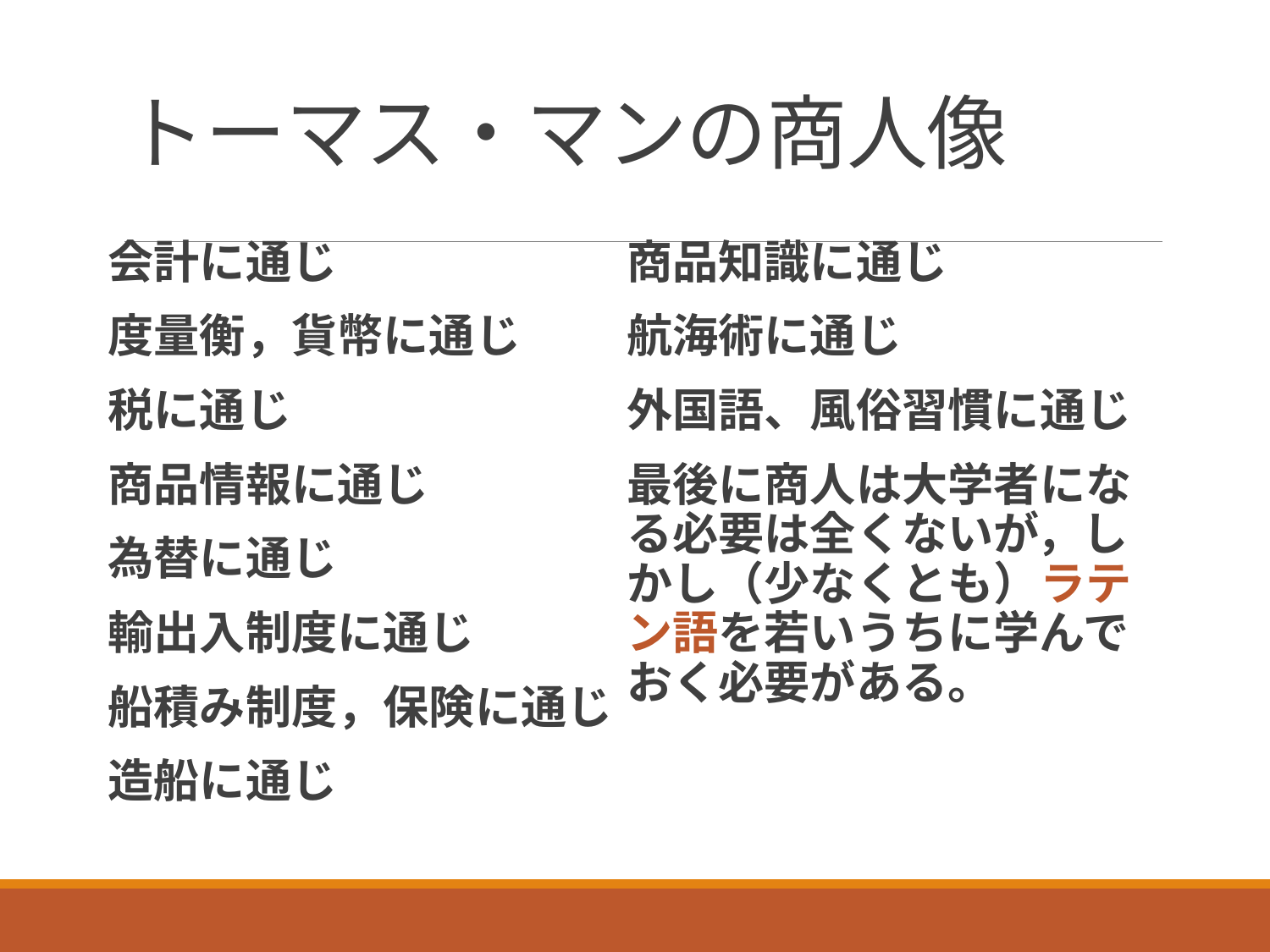

# トーマス・マンの商人像
会計に通じ
度量衡，貨幣に通じ
税に通じ
商品情報に通じ
為替に通じ
輸出入制度に通じ
船積み制度，保険に通じ
造船に通じ
商品知識に通じ
航海術に通じ
外国語、風俗習慣に通じ
最後に商人は大学者になる必要は全くないが，しかし（少なくとも）ラテン語を若いうちに学んでおく必要がある。